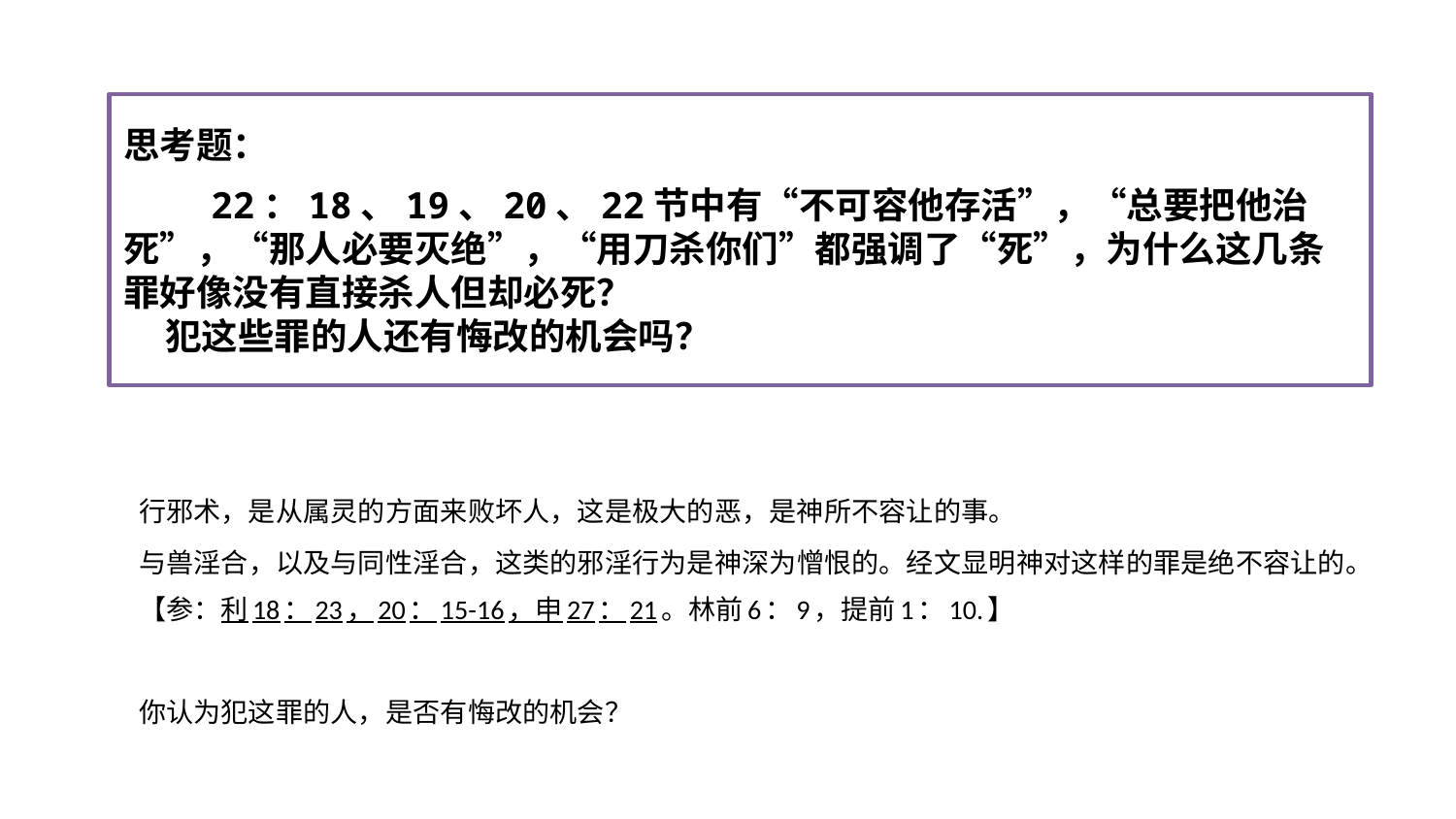

思考题：

    22：18、19、20、22节中有“不可容他存活”，“总要把他治死”，“那人必要灭绝”，“用刀杀你们”都强调了“死”，为什么这几条罪好像没有直接杀人但却必死？
    犯这些罪的人还有悔改的机会吗？

行邪术，是从属灵的方面来败坏人，这是极大的恶，是神所不容让的事。
与兽淫合，以及与同性淫合，这类的邪淫行为是神深为憎恨的。经文显明神对这样的罪是绝不容让的。【参：利18：23，20：15-16，申27：21。林前6：9，提前1：10.】

你认为犯这罪的人，是否有悔改的机会？